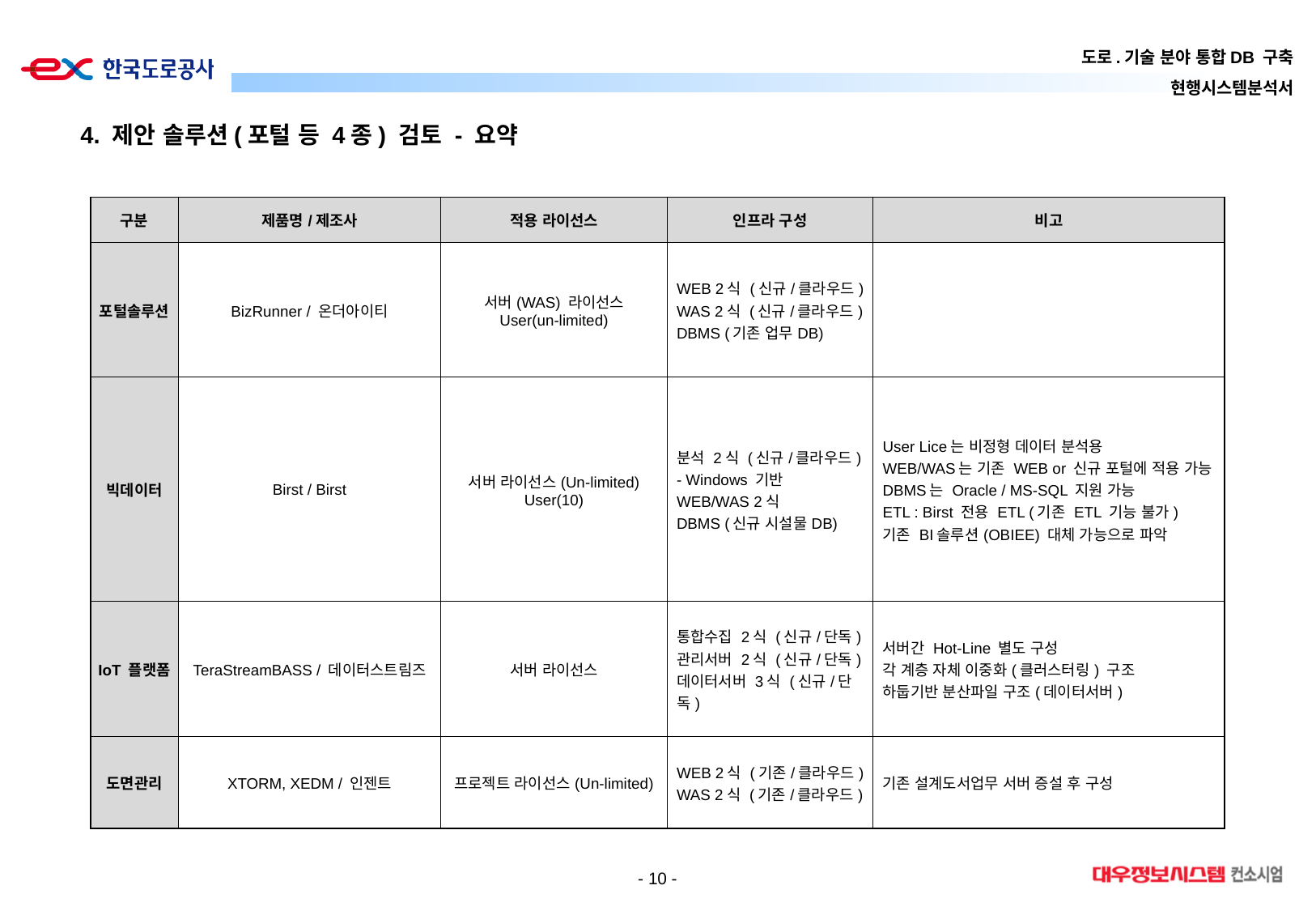

4. 제안 솔루션(포털 등 4종) 검토 - 요약
| 구분 | 제품명/제조사 | 적용 라이선스 | 인프라 구성 | 비고 |
| --- | --- | --- | --- | --- |
| 포털솔루션 | BizRunner / 온더아이티 | 서버(WAS) 라이선스 User(un-limited) | WEB 2식 (신규/클라우드) WAS 2식 (신규/클라우드) DBMS (기존 업무DB) |  |
| 빅데이터 | Birst / Birst | 서버 라이선스(Un-limited) User(10) | 분석 2식 (신규/클라우드) - Windows 기반 WEB/WAS 2식 DBMS (신규 시설물DB) | User Lice는 비정형 데이터 분석용 WEB/WAS는 기존 WEB or 신규 포털에 적용 가능 DBMS는 Oracle / MS-SQL 지원 가능 ETL : Birst 전용 ETL (기존 ETL 기능 불가) 기존 BI솔루션(OBIEE) 대체 가능으로 파악 |
| IoT 플랫폼 | TeraStreamBASS / 데이터스트림즈 | 서버 라이선스 | 통합수집 2식 (신규/단독) 관리서버 2식 (신규/단독) 데이터서버 3식 (신규/단독) | 서버간 Hot-Line 별도 구성 각 계층 자체 이중화(클러스터링) 구조 하둡기반 분산파일 구조(데이터서버) |
| 도면관리 | XTORM, XEDM / 인젠트 | 프로젝트 라이선스(Un-limited) | WEB 2식 (기존/클라우드) WAS 2식 (기존/클라우드) | 기존 설계도서업무 서버 증설 후 구성 |